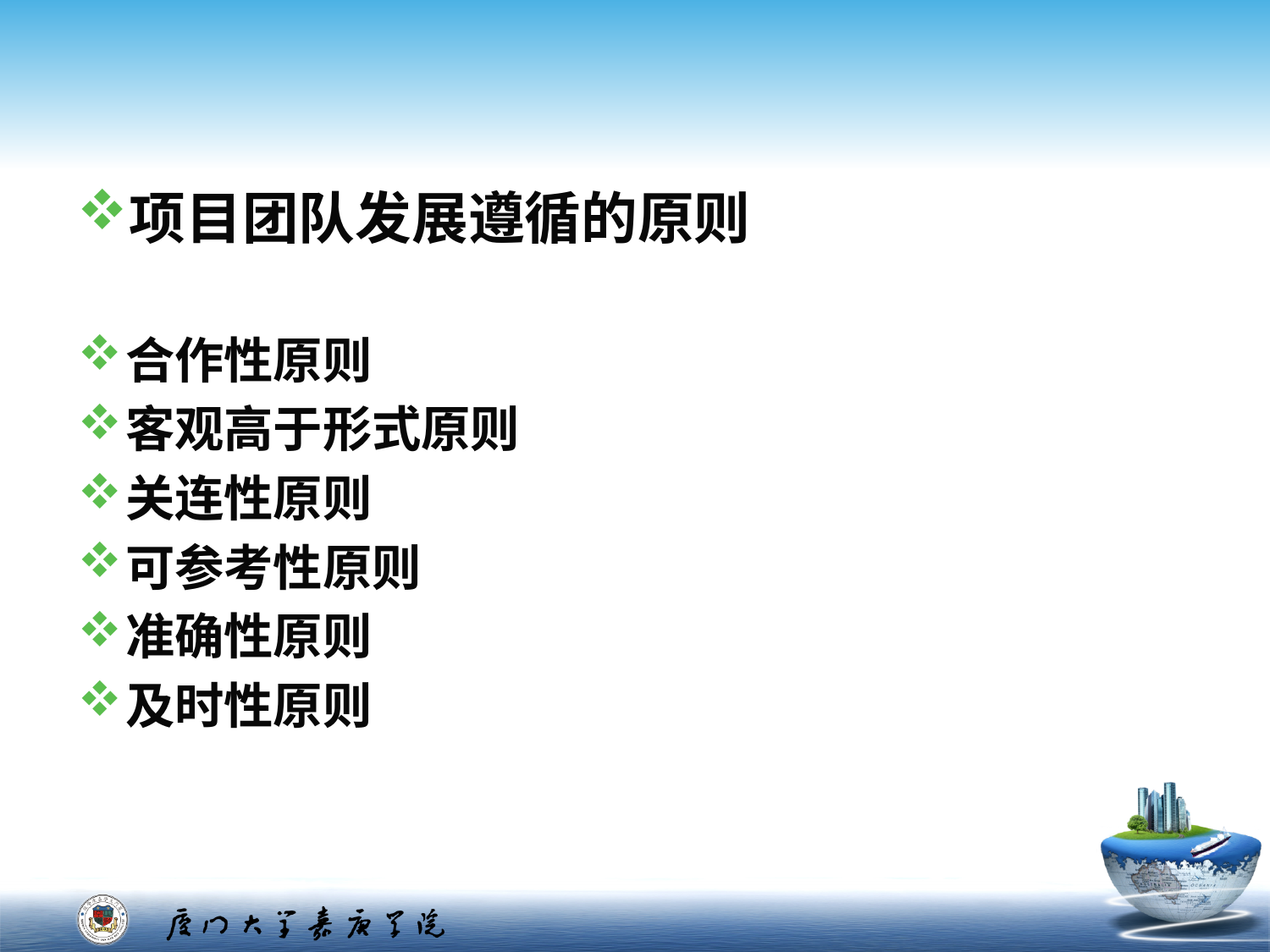

项目团队发展遵循的原则

合作性原则
客观高于形式原则
关连性原则
可参考性原则
准确性原则
及时性原则